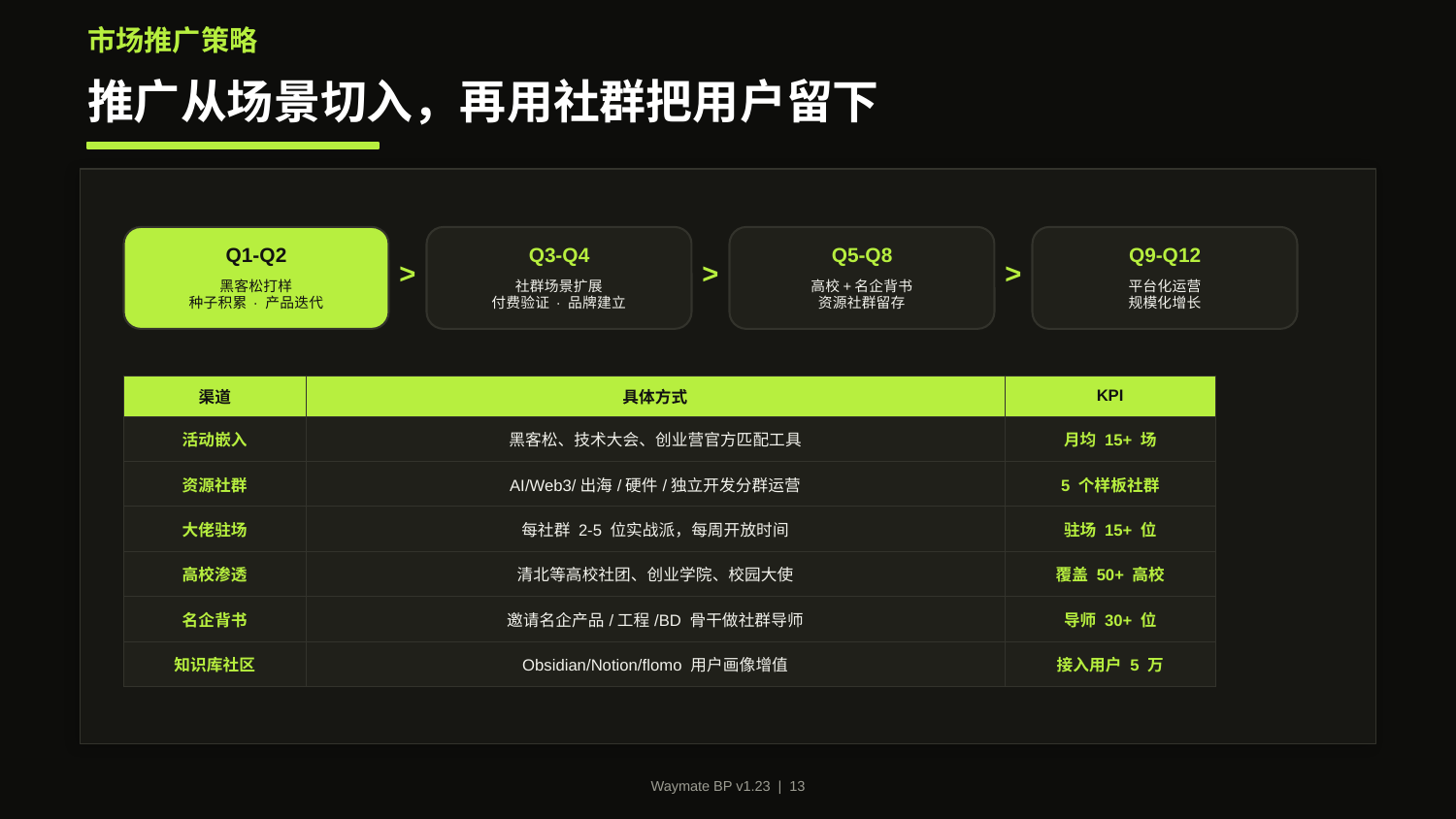

市场推广策略
推广从场景切入，再用社群把用户留下

Q1-Q2
Q3-Q4
Q5-Q8
Q9-Q12
>
>
>
黑客松打样
种子积累 · 产品迭代
社群场景扩展
付费验证 · 品牌建立
高校+名企背书
资源社群留存
平台化运营
规模化增长
| 渠道 | 具体方式 | KPI |
| --- | --- | --- |
| 活动嵌入 | 黑客松、技术大会、创业营官方匹配工具 | 月均 15+ 场 |
| 资源社群 | AI/Web3/出海/硬件/独立开发分群运营 | 5 个样板社群 |
| 大佬驻场 | 每社群 2-5 位实战派，每周开放时间 | 驻场 15+ 位 |
| 高校渗透 | 清北等高校社团、创业学院、校园大使 | 覆盖 50+ 高校 |
| 名企背书 | 邀请名企产品/工程/BD 骨干做社群导师 | 导师 30+ 位 |
| 知识库社区 | Obsidian/Notion/flomo 用户画像增值 | 接入用户 5 万 |
Waymate BP v1.23  |  13